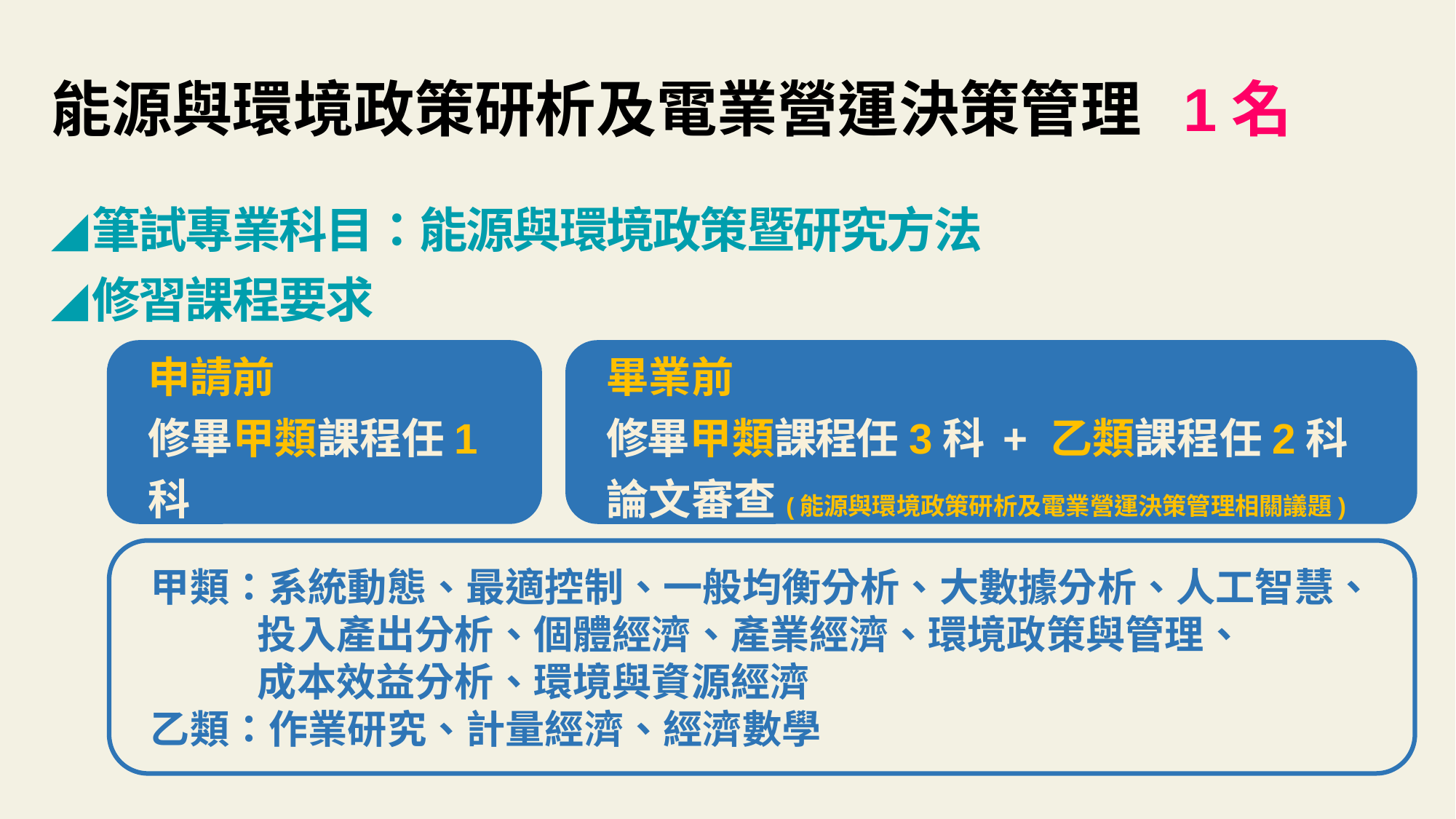

能源與環境政策研析及電業營運決策管理  1名
筆試專業科目：能源與環境政策暨研究方法
修習課程要求
申請前
修畢甲類課程任1科
畢業前
修畢甲類課程任3科 + 乙類課程任2科
論文審查(能源與環境政策研析及電業營運決策管理相關議題)
甲類：系統動態、最適控制、一般均衡分析、大數據分析、人工智慧、
            投入產出分析、個體經濟、產業經濟、環境政策與管理、
            成本效益分析、環境與資源經濟
乙類：作業研究、計量經濟、經濟數學